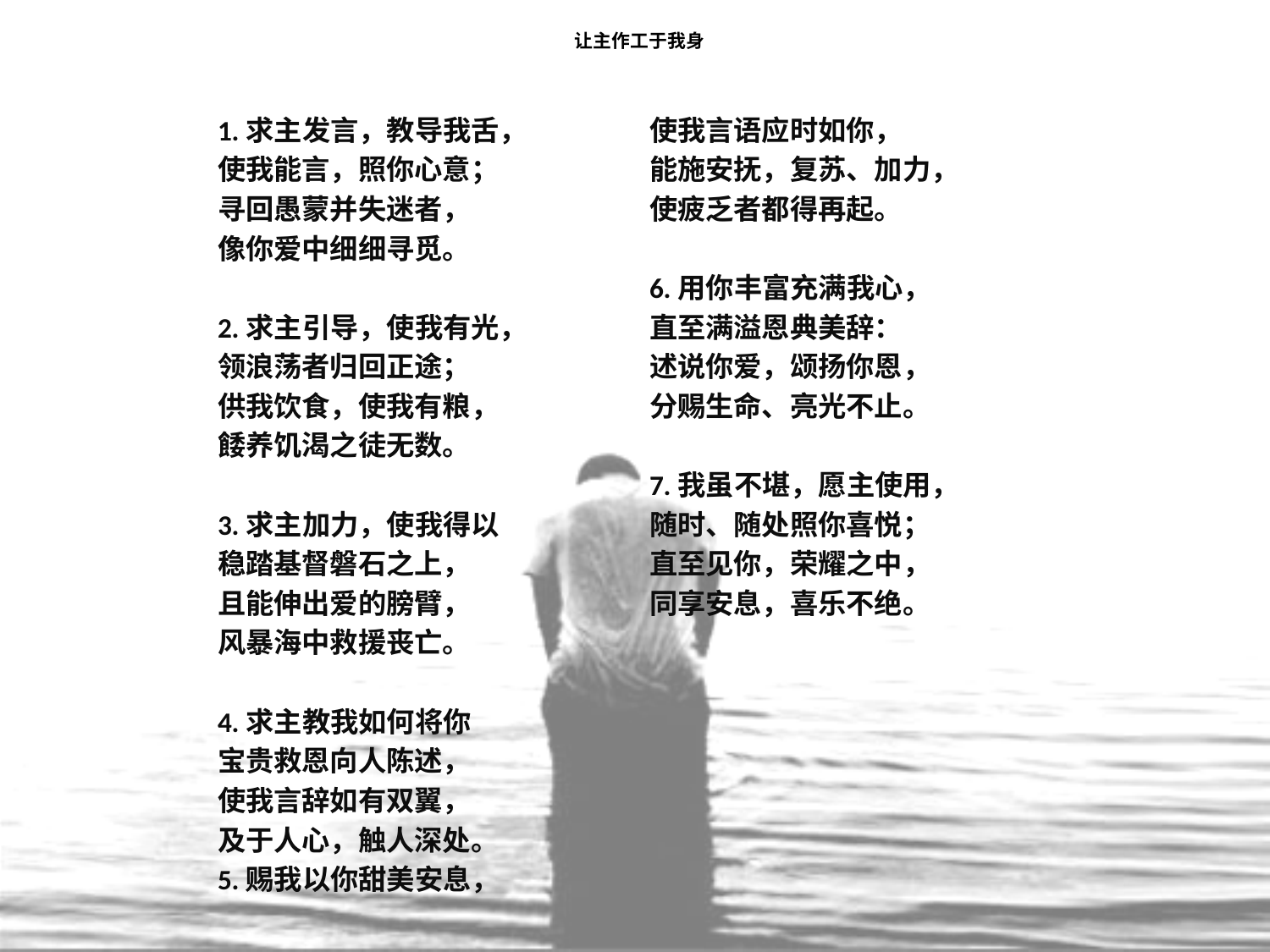

# 让主作工于我身
1.求主发言，教导我舌，
使我能言，照你心意；
寻回愚蒙并失迷者，
像你爱中细细寻觅。

2.求主引导，使我有光，
领浪荡者归回正途；
供我饮食，使我有粮，
餧养饥渴之徒无数。

3.求主加力，使我得以
稳踏基督磐石之上，
且能伸出爱的膀臂，
风暴海中救援丧亡。

4.求主教我如何将你
宝贵救恩向人陈述，
使我言辞如有双翼，
及于人心，触人深处。
5.赐我以你甜美安息，
使我言语应时如你，
能施安抚，复苏、加力，
使疲乏者都得再起。

6.用你丰富充满我心，
直至满溢恩典美辞：
述说你爱，颂扬你恩，
分赐生命、亮光不止。

7.我虽不堪，愿主使用，
随时、随处照你喜悦；
直至见你，荣耀之中，
同享安息，喜乐不绝。